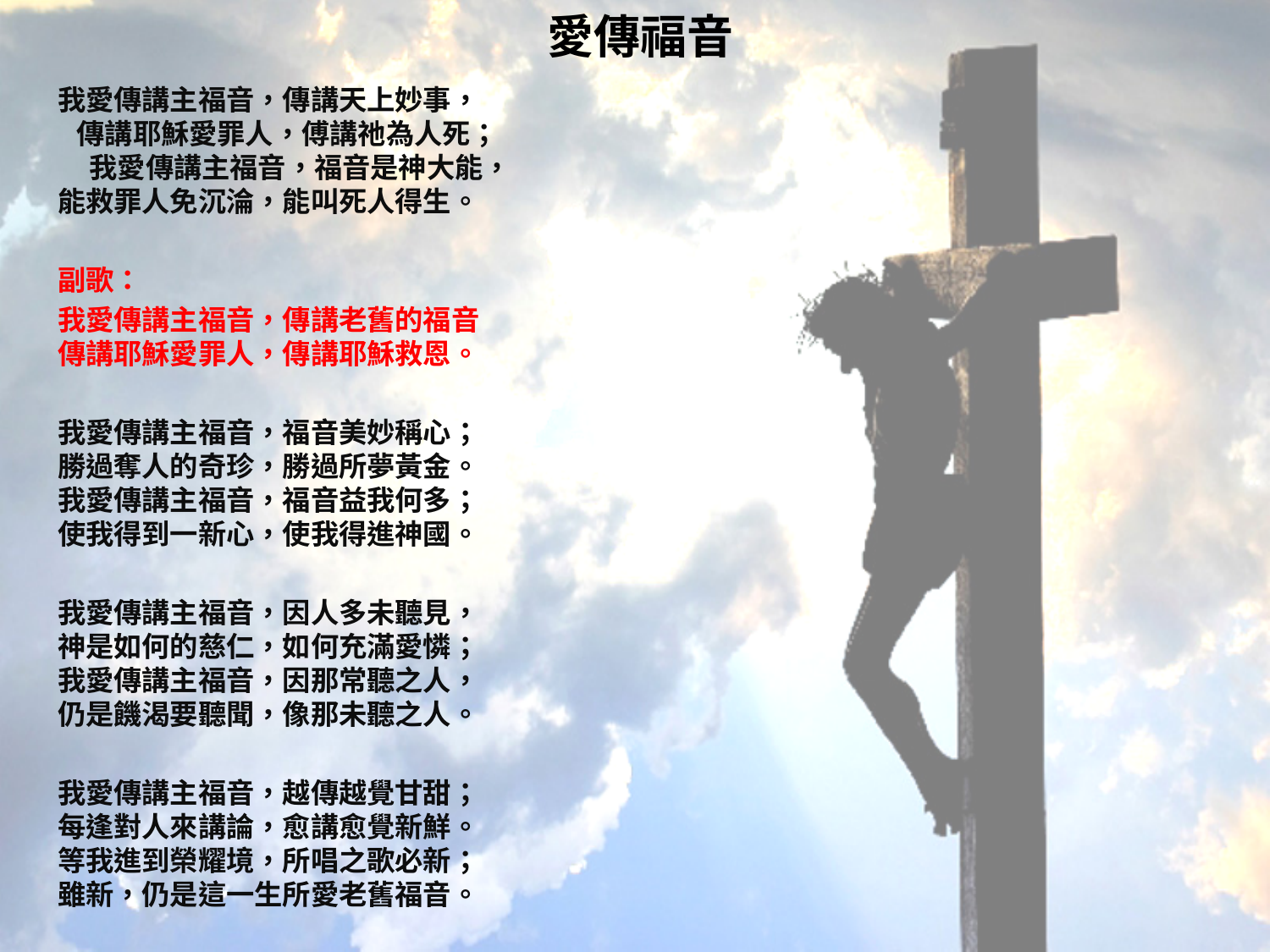

# 愛傳福音
我愛傳講主福音，傳講天上妙事，     傳講耶穌愛罪人，傅講祂為人死；     我愛傳講主福音，福音是神大能，能救罪人免沉淪，能叫死人得生。

副歌：
我愛傳講主福音，傳講老舊的福音 傳講耶穌愛罪人，傳講耶穌救恩。

我愛傳講主福音，福音美妙稱心；勝過奪人的奇珍，勝過所夢黃金。我愛傳講主福音，福音益我何多；使我得到一新心，使我得進神國。

我愛傳講主福音，因人多未聽見，神是如何的慈仁，如何充滿愛憐； 我愛傳講主福音，因那常聽之人，仍是饑渴要聽聞，像那未聽之人。

我愛傳講主福音，越傳越覺甘甜；每逢對人來講論，愈講愈覺新鮮。等我進到榮耀境，所唱之歌必新；雖新，仍是這一生所愛老舊福音。